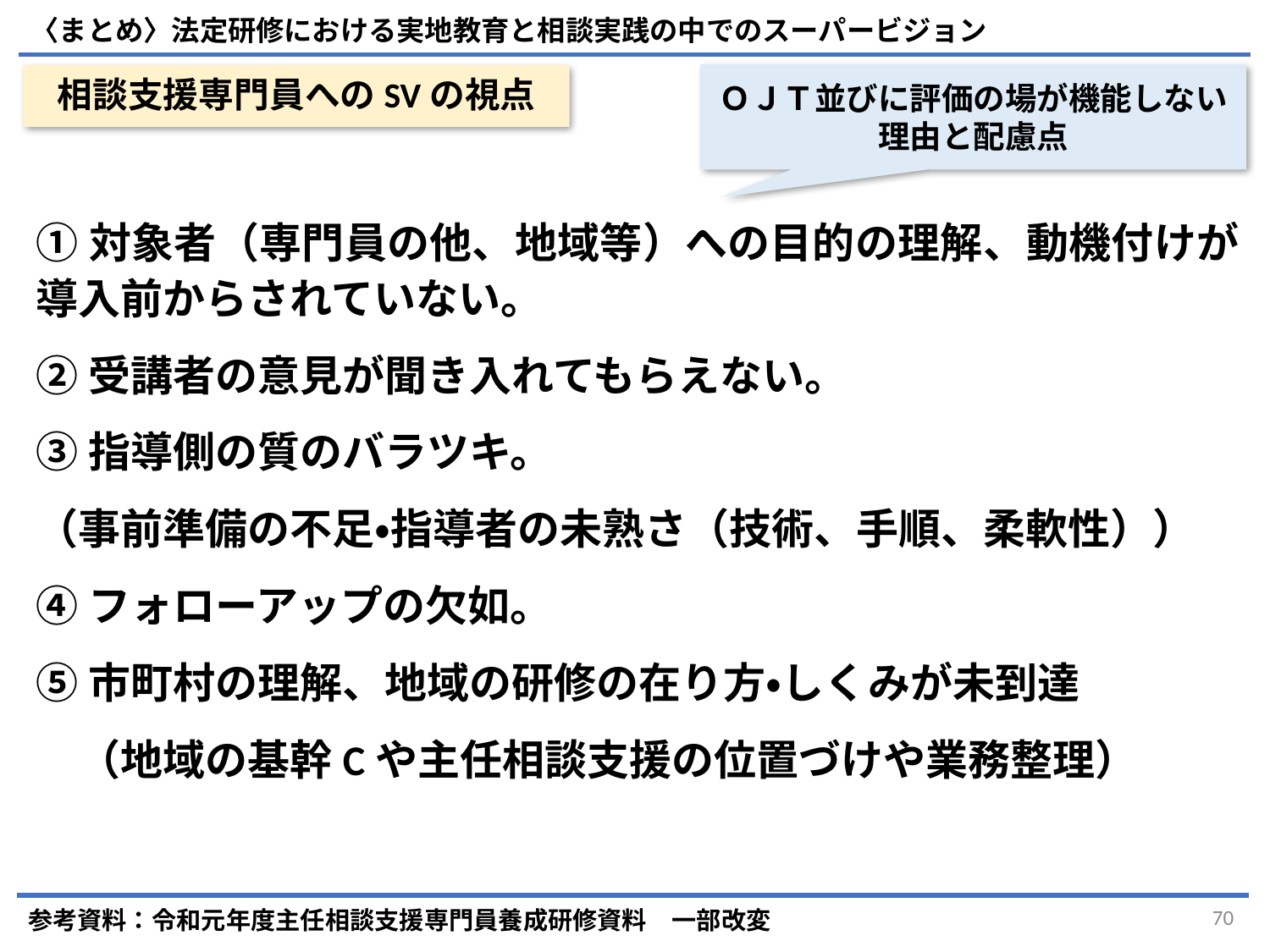

〈まとめ〉法定研修における実地教育と相談実践の中でのスーパービジョン
ＯＪＴ並びに評価の場が機能しない理由と配慮点
# 相談支援専門員へのSVの視点
①対象者（専門員の他、地域等）への目的の理解、動機付けが導入前からされていない。
②受講者の意見が聞き入れてもらえない。
③指導側の質のバラツキ。
（事前準備の不足・指導者の未熟さ（技術、手順、柔軟性））
④フォローアップの欠如。
⑤市町村の理解、地域の研修の在り方・しくみが未到達
　（地域の基幹Cや主任相談支援の位置づけや業務整理）
参考資料：令和元年度主任相談支援専門員養成研修資料　一部改変
70